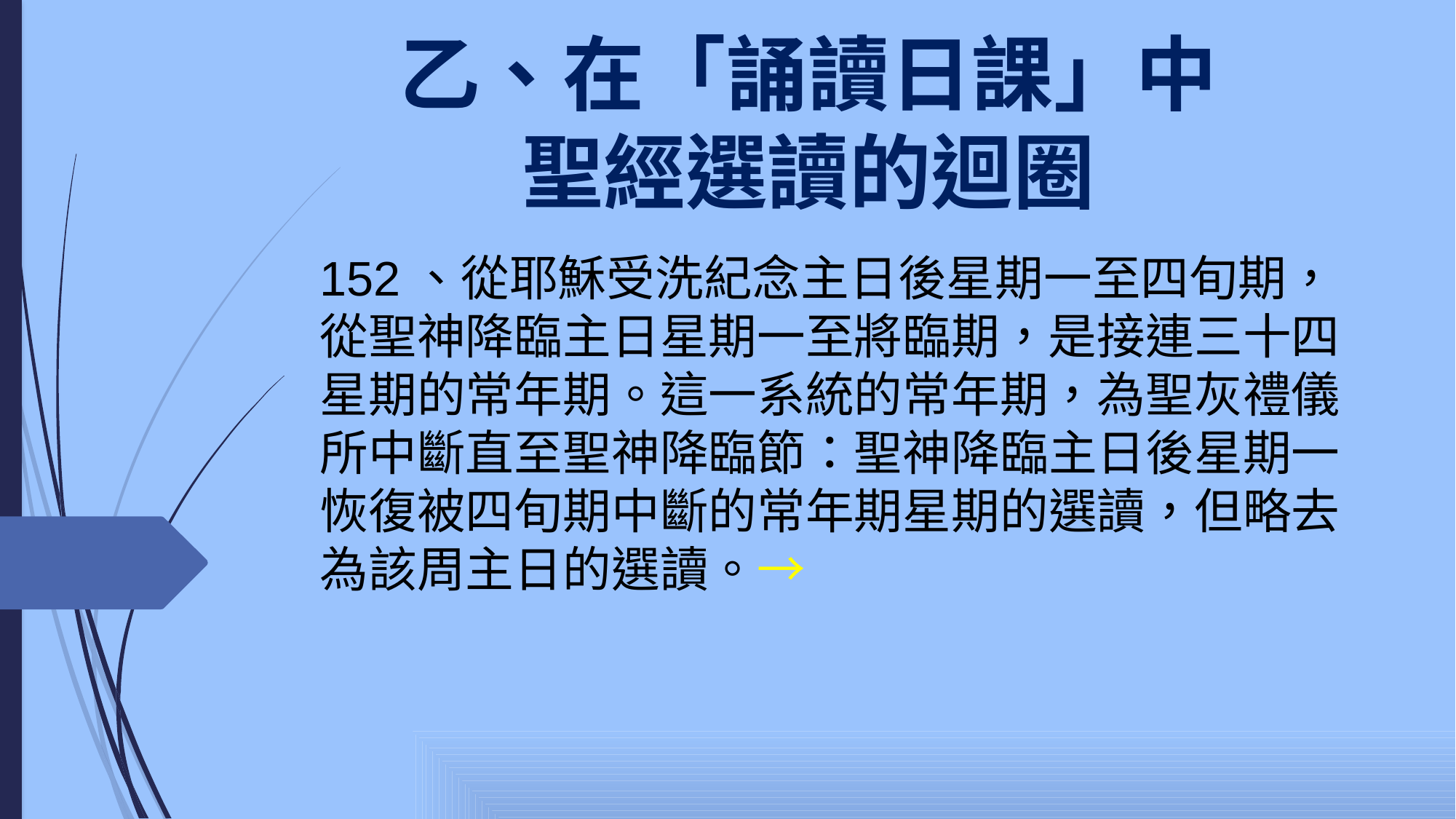

# 乙、在「誦讀日課」中 聖經選讀的迴圈
152、從耶穌受洗紀念主日後星期一至四旬期，從聖神降臨主日星期一至將臨期，是接連三十四星期的常年期。這一系統的常年期，為聖灰禮儀所中斷直至聖神降臨節：聖神降臨主日後星期一恢復被四旬期中斷的常年期星期的選讀，但略去為該周主日的選讀。→